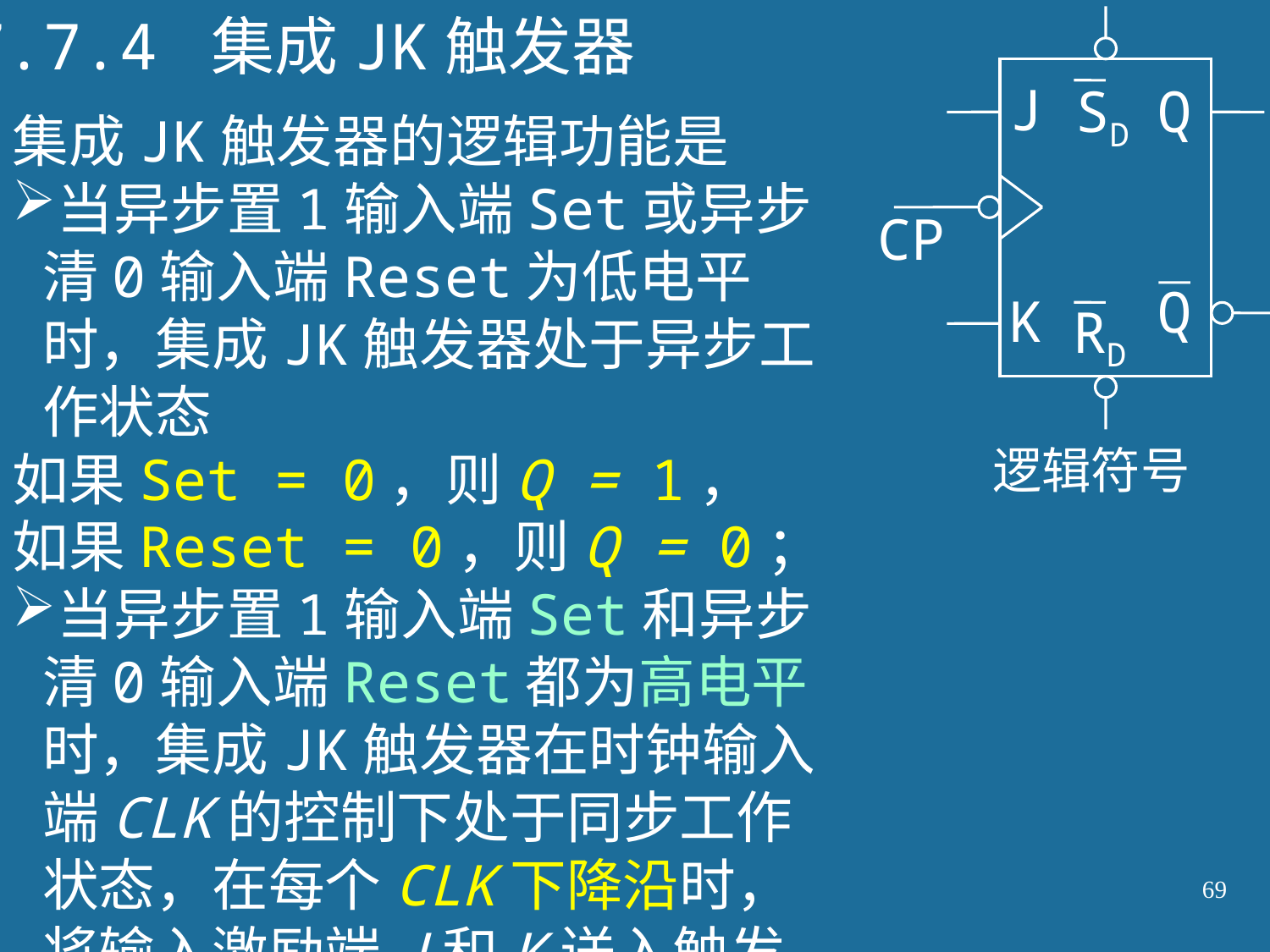

7.7.4 集成JK触发器

J
SD
Q

CP

Q
K

RD

集成JK触发器的逻辑功能是
当异步置1输入端Set或异步清0输入端Reset为低电平时，集成JK触发器处于异步工作状态
如果Set = 0，则Q = 1，
如果Reset = 0，则Q = 0；
当异步置1输入端Set和异步清0输入端Reset都为高电平时，集成JK触发器在时钟输入端CLK的控制下处于同步工作状态，在每个CLK下降沿时，将输入激励端J和K送入触发器；
逻辑符号
69